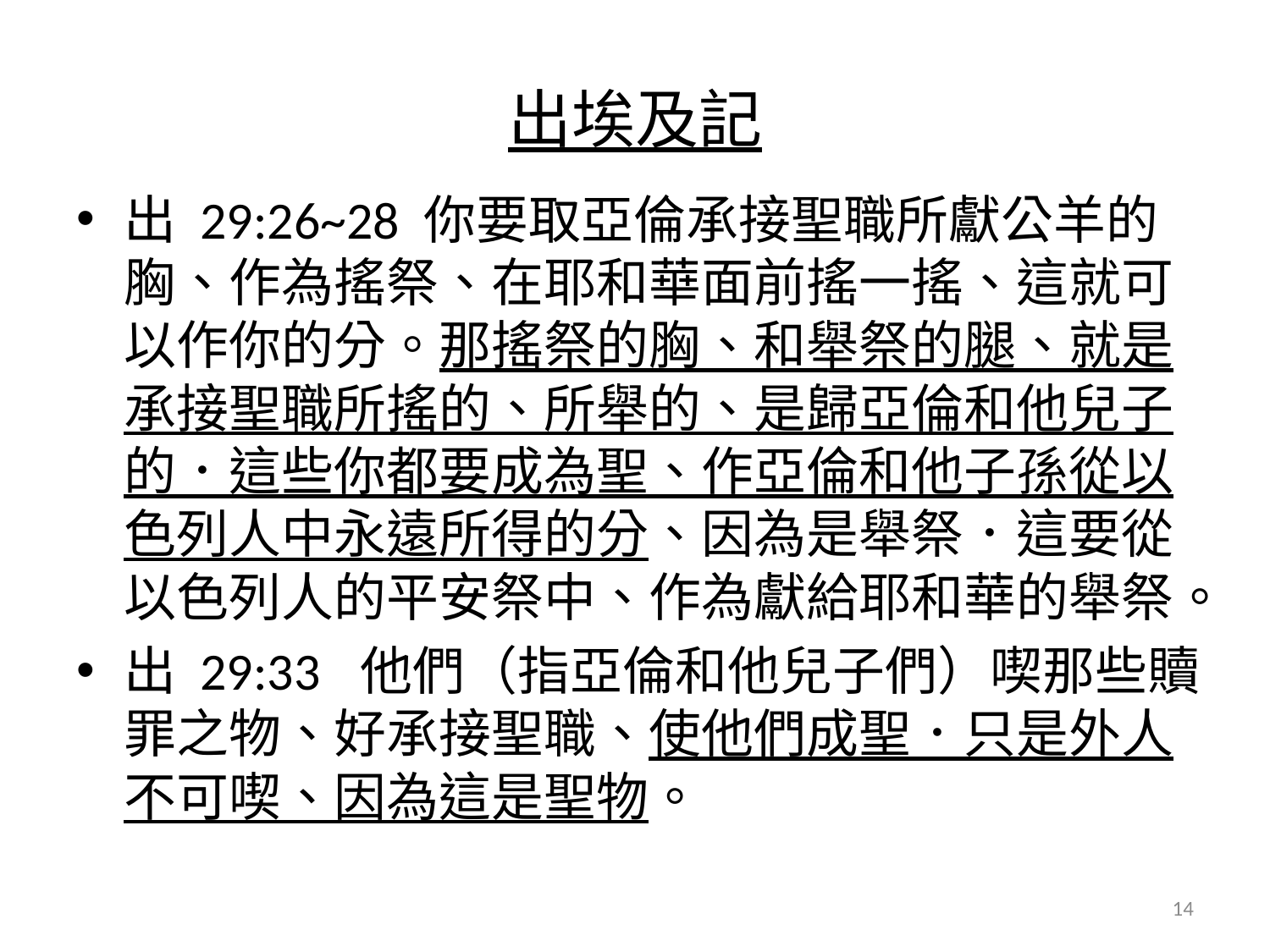

# 出埃及記
出 29:26~28 你要取亞倫承接聖職所獻公羊的胸、作為搖祭、在耶和華面前搖一搖、這就可以作你的分。那搖祭的胸、和舉祭的腿、就是承接聖職所搖的、所舉的、是歸亞倫和他兒子的．這些你都要成為聖、作亞倫和他子孫從以色列人中永遠所得的分、因為是舉祭．這要從以色列人的平安祭中、作為獻給耶和華的舉祭。
出 29:33	他們（指亞倫和他兒子們）喫那些贖罪之物、好承接聖職、使他們成聖．只是外人不可喫、因為這是聖物。

14